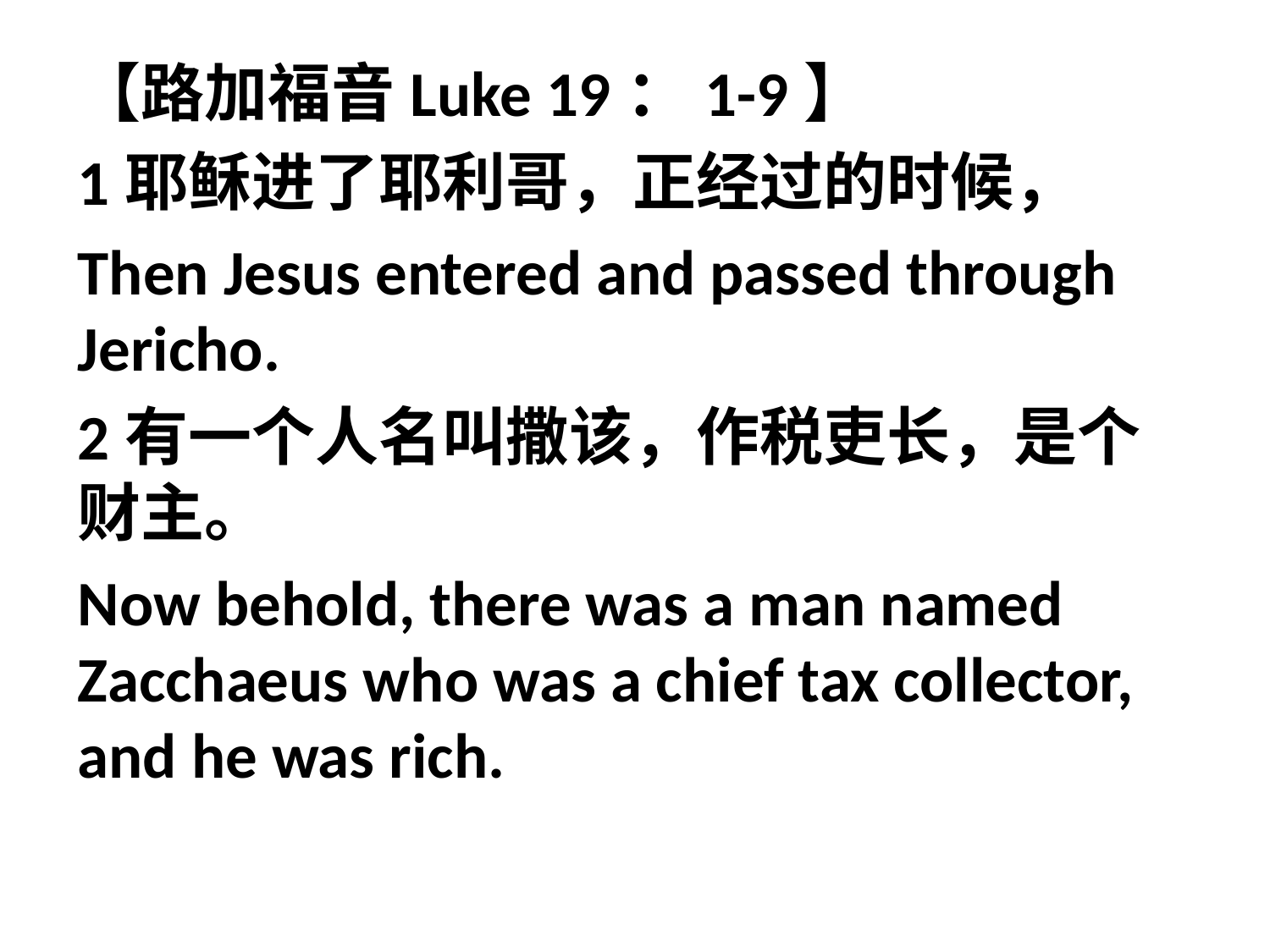

【路加福音Luke 19：1-9】
1耶稣进了耶利哥，正经过的时候，
Then Jesus entered and passed through Jericho.
2有一个人名叫撒该，作税吏长，是个财主。
Now behold, there was a man named Zacchaeus who was a chief tax collector, and he was rich.